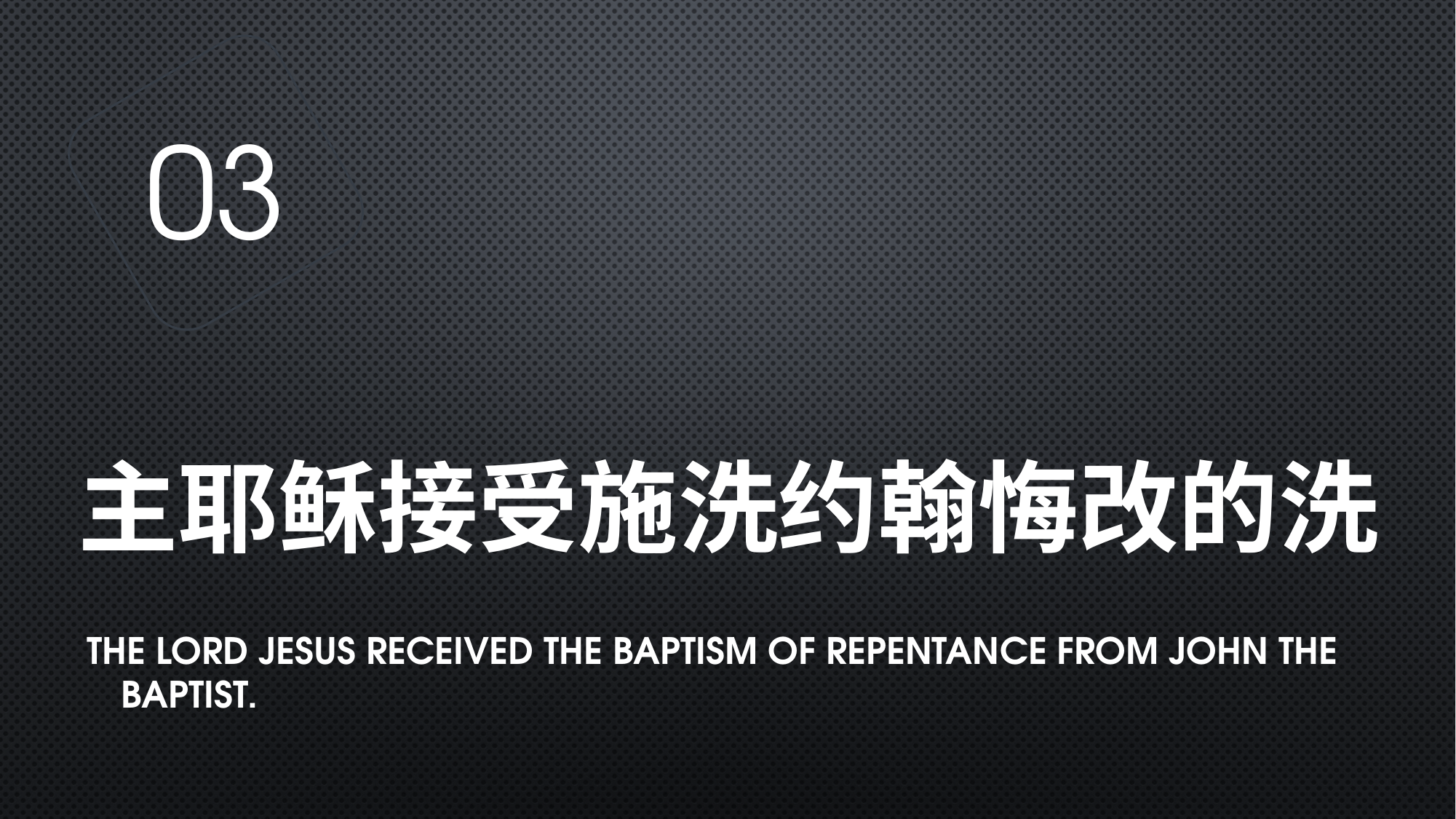

03
# 主耶稣接受施洗约翰悔改的洗
The Lord Jesus received the baptism of repentance from John the Baptist.